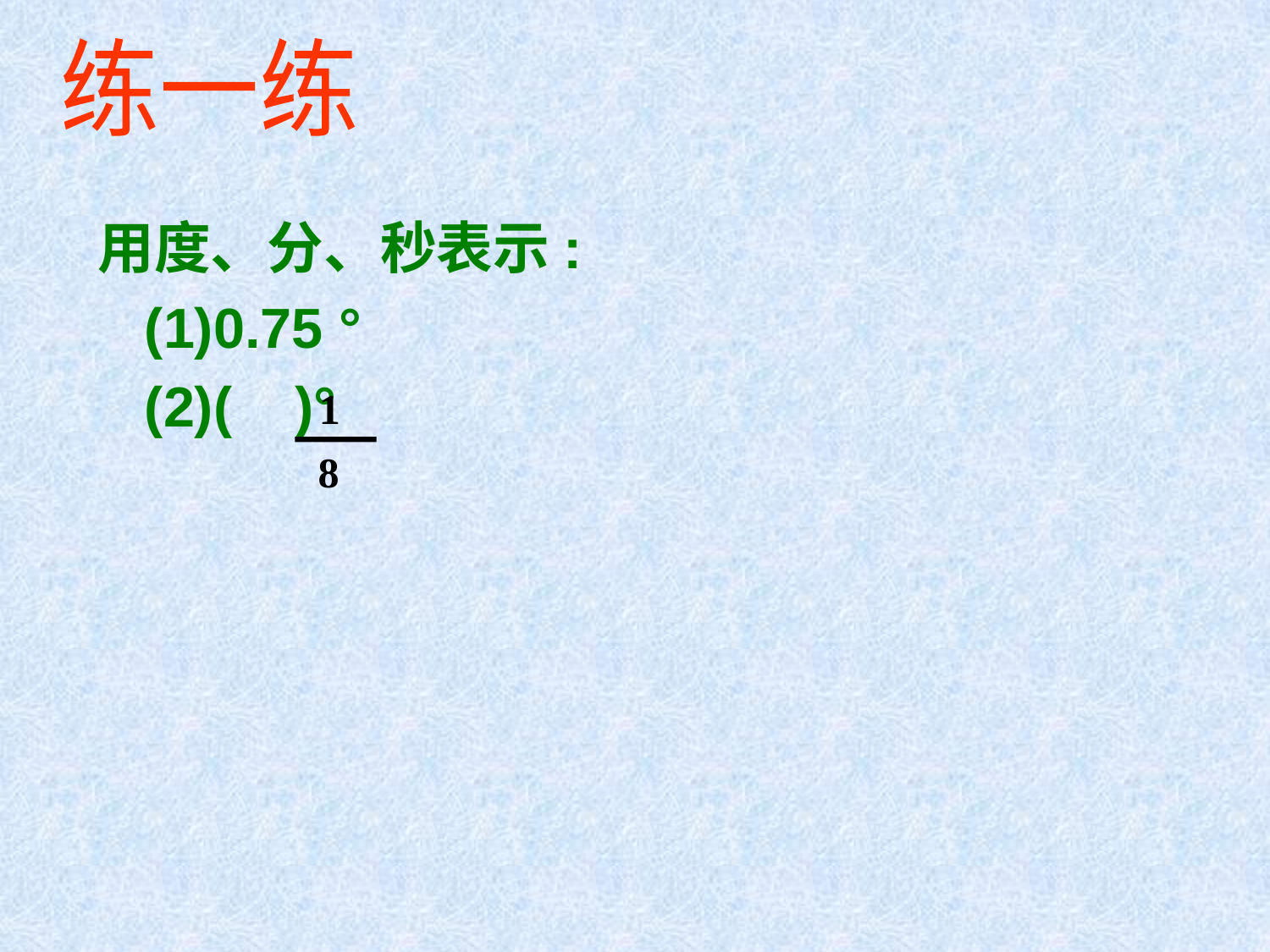

练一练
用度、分、秒表示:
   (1)0.75 °
   (2)(    )°
1

 8